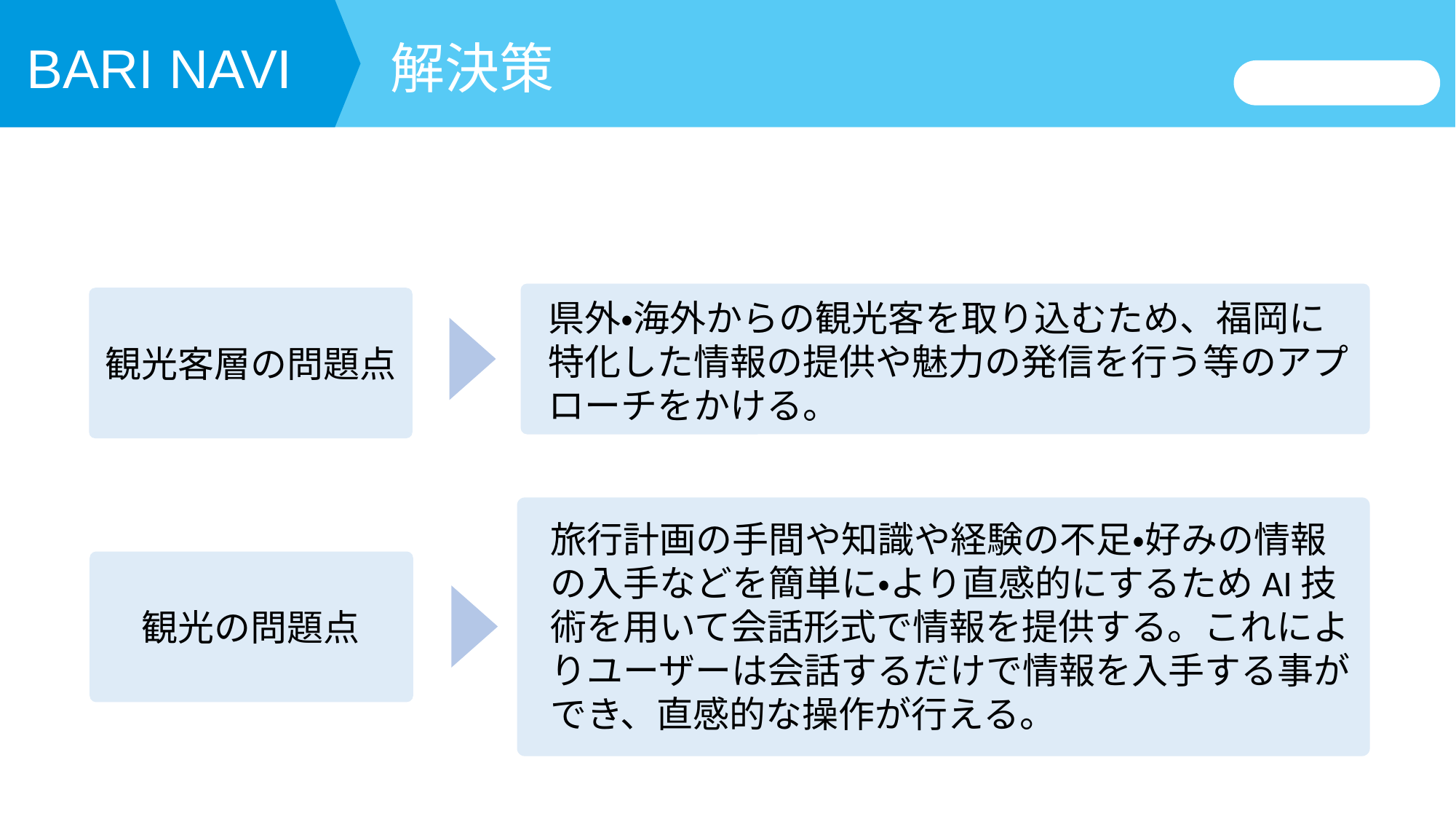

解決策
BARI NAVI

県外・海外からの観光客を取り込むため、福岡に
特化した情報の提供や魅力の発信を行う等のアプ
ローチをかける。

観光客層の問題点

旅行計画の手間や知識や経験の不足・好みの情報
の入手などを簡単に・より直感的にするためAI技
術を用いて会話形式で情報を提供する。これによ
りユーザーは会話するだけで情報を入手する事が
でき、直感的な操作が行える。

観光の問題点